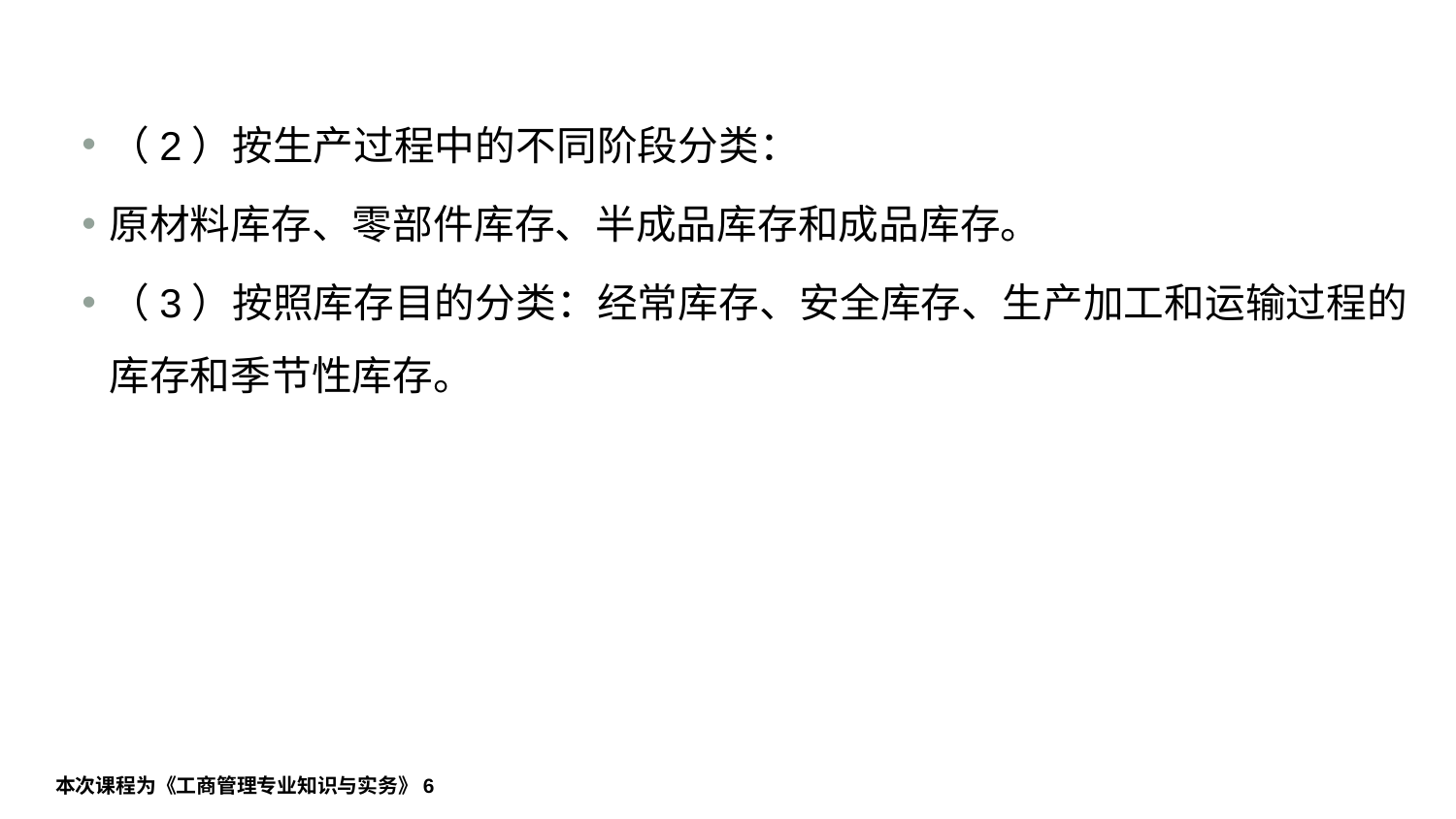

#
（2）按生产过程中的不同阶段分类：
原材料库存、零部件库存、半成品库存和成品库存。
（3）按照库存目的分类：经常库存、安全库存、生产加工和运输过程的库存和季节性库存。